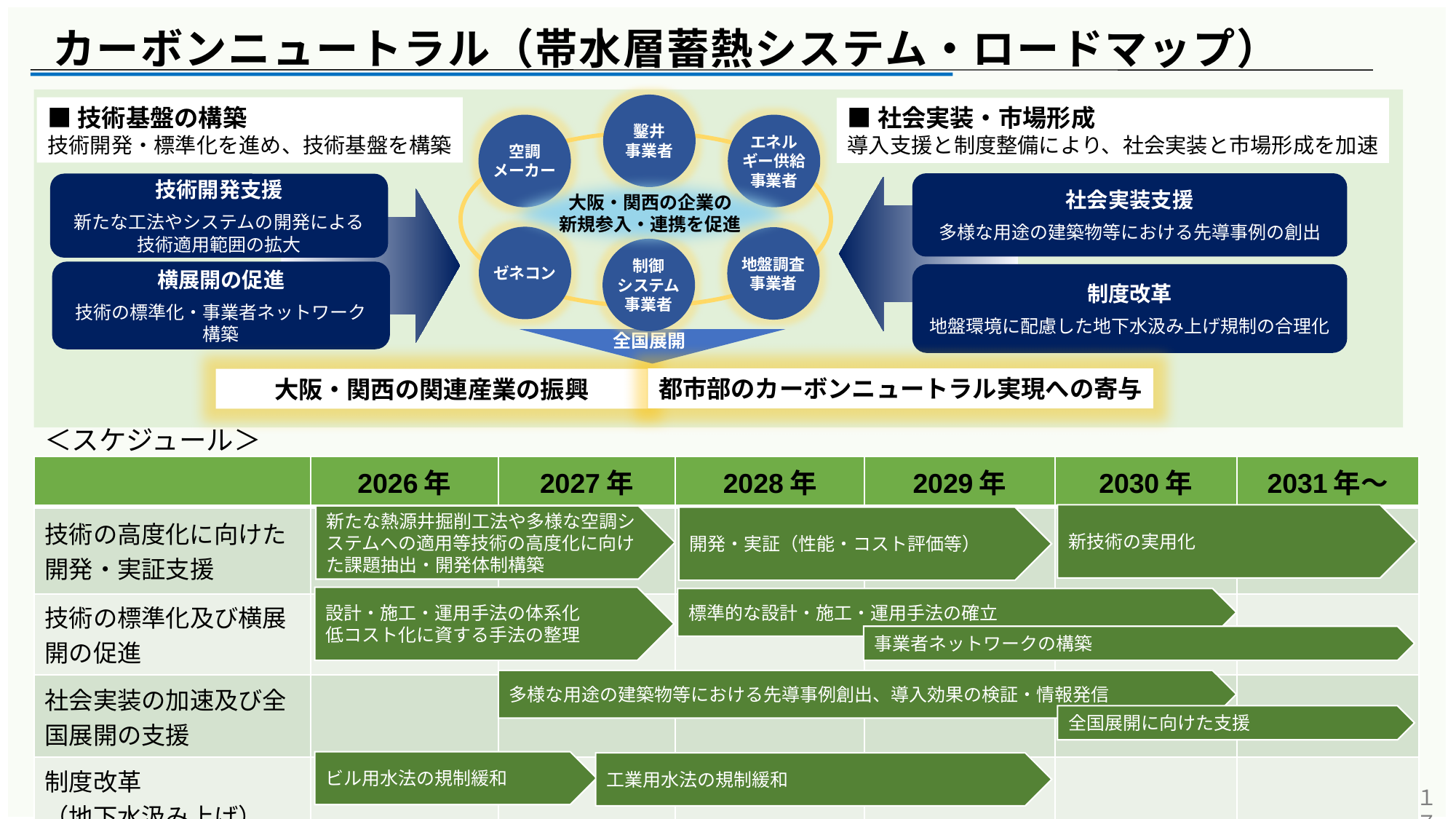

カーボンニュートラル（帯水層蓄熱システム・ロードマップ）

鑿井
事業者
■技術基盤の構築
技術開発・標準化を進め、技術基盤を構築
■社会実装・市場形成
導入支援と制度整備により、社会実装と市場形成を加速
エネルギー供給事業者
空調
メーカー

大阪・関西の企業の
新規参入・連携を促進
社会実装支援
多様な用途の建築物等における先導事例の創出
技術開発支援
新たな工法やシステムの開発による
技術適用範囲の拡大

ゼネコン
地盤調査
事業者
制御
システム
事業者
横展開の促進
技術の標準化・事業者ネットワーク構築
制度改革
地盤環境に配慮した地下水汲み上げ規制の合理化
全国展開

都市部のカーボンニュートラル実現への寄与
大阪・関西の関連産業の振興
＜スケジュール＞
|  | 2026年 | 2027年 | 2028年 | 2029年 | 2030年 | 2031年～ |
| --- | --- | --- | --- | --- | --- | --- |
| 技術の高度化に向けた開発・実証支援 |  |  |  |  |  |  |
| 技術の標準化及び横展開の促進 |  |  |  |  |  |  |
| 社会実装の加速及び全国展開の支援 |  |  |  |  |  |  |
| 制度改革 （地下水汲み上げ） |  |  |  |  |  |  |
新技術の実用化
新たな熱源井掘削工法や多様な空調システムへの適用等技術の高度化に向けた課題抽出・開発体制構築
開発・実証（性能・コスト評価等）
設計・施工・運用手法の体系化
低コスト化に資する手法の整理
標準的な設計・施工・運用手法の確立
事業者ネットワークの構築
多様な用途の建築物等における先導事例創出、導入効果の検証・情報発信
全国展開に向けた支援
ビル用水法の規制緩和
工業用水法の規制緩和
１７